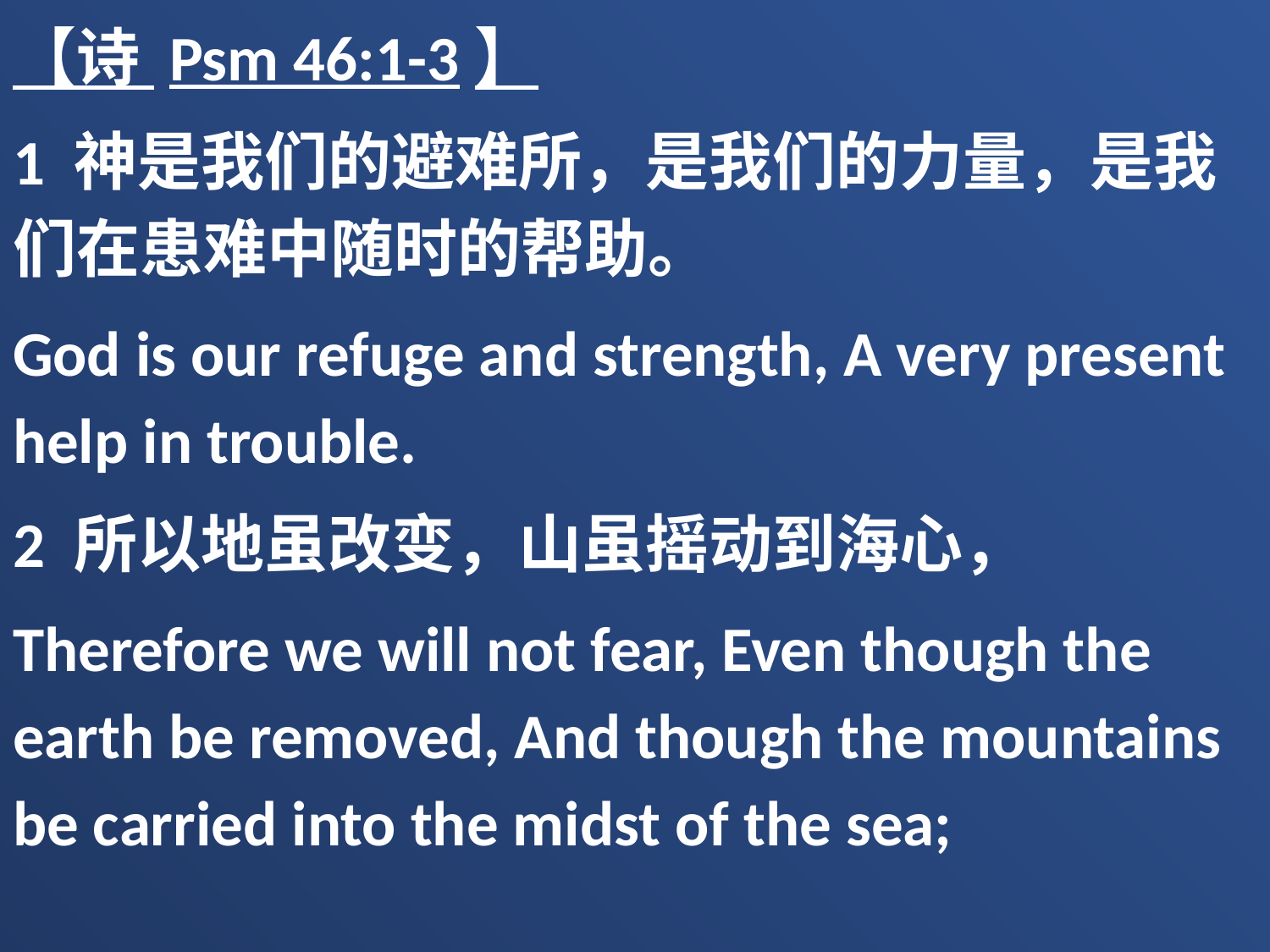

【诗 Psm 46:1-3】
1 神是我们的避难所，是我们的力量，是我们在患难中随时的帮助。
God is our refuge and strength, A very present help in trouble.
2 所以地虽改变，山虽摇动到海心，
Therefore we will not fear, Even though the earth be removed, And though the mountains be carried into the midst of the sea;